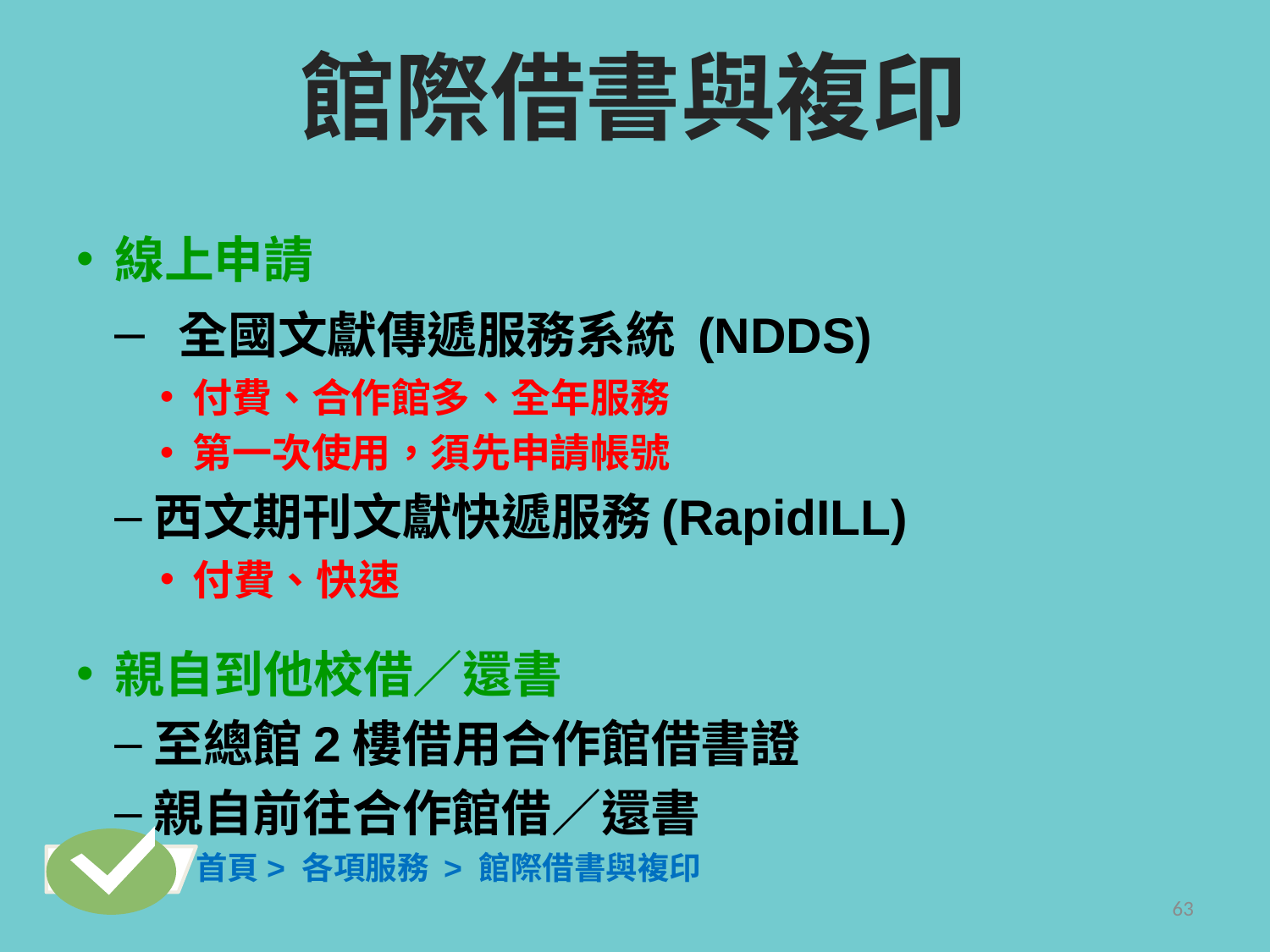

# 館際借書與複印
線上申請
 全國文獻傳遞服務系統 (NDDS)
付費、合作館多、全年服務
第一次使用，須先申請帳號
西文期刊文獻快遞服務(RapidILL)
付費、快速
親自到他校借／還書
至總館2樓借用合作館借書證
親自前往合作館借／還書

首頁> 各項服務 > 館際借書與複印

63